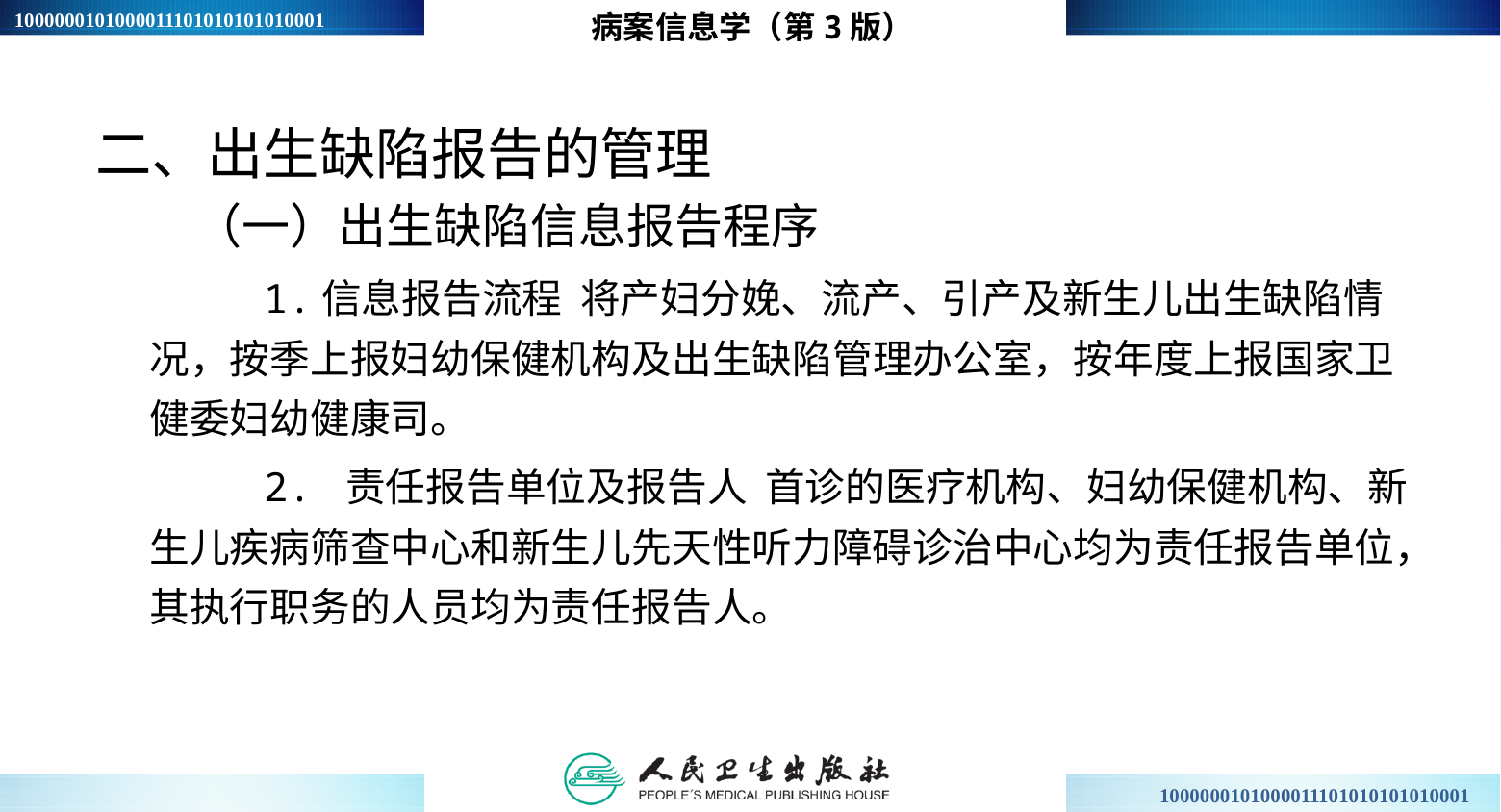

病案信息学（第3版）
二、出生缺陷报告的管理
        （一）出生缺陷信息报告程序
       1.信息报告流程  将产妇分娩、流产、引产及新生儿出生缺陷情况，按季上报妇幼保健机构及出生缺陷管理办公室，按年度上报国家卫健委妇幼健康司。
       2. 责任报告单位及报告人  首诊的医疗机构、妇幼保健机构、新生儿疾病筛查中心和新生儿先天性听力障碍诊治中心均为责任报告单位，其执行职务的人员均为责任报告人。